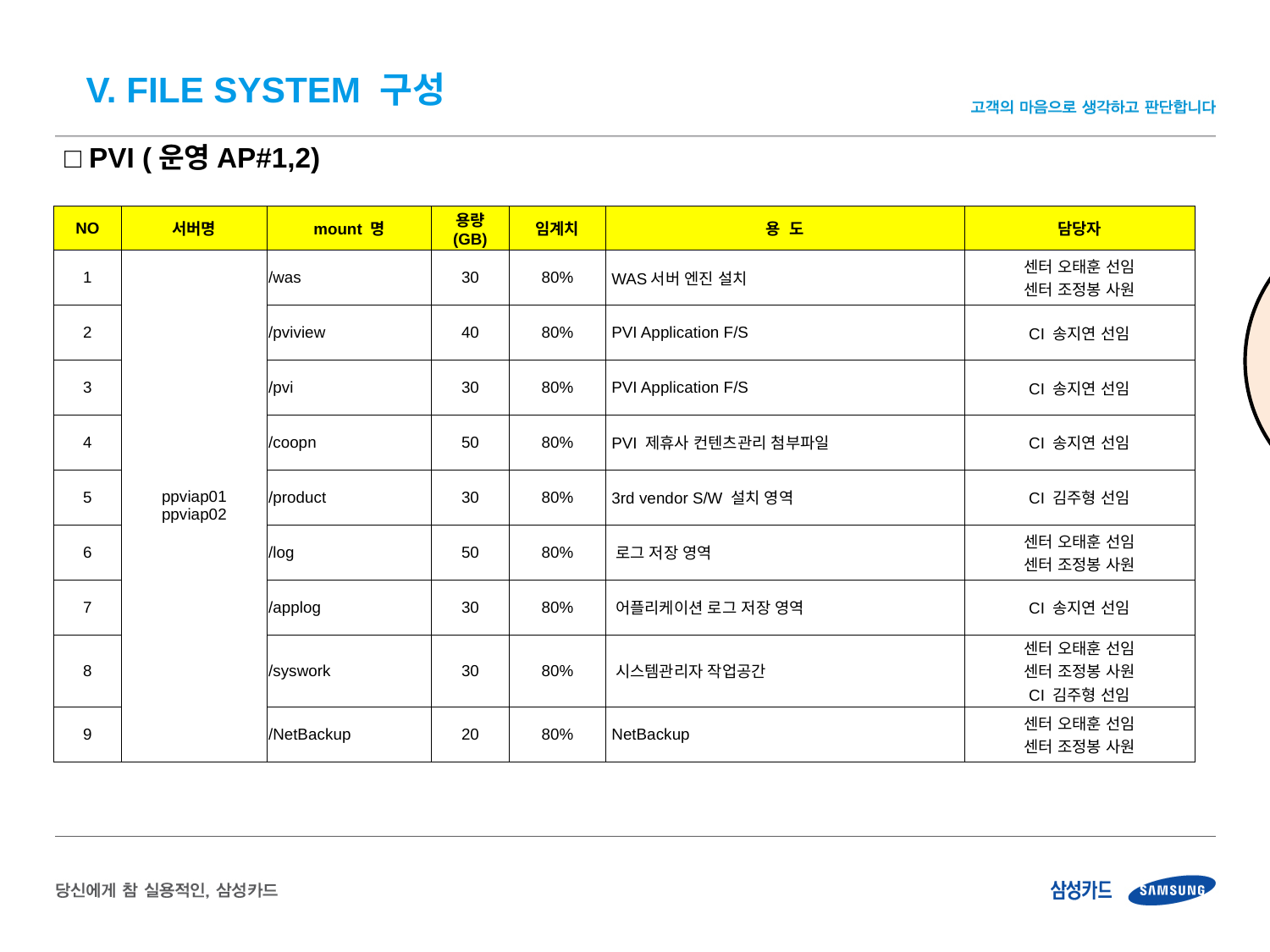

V. File System 구성
□ PVI (운영AP#1,2)
| NO | 서버명 | mount 명 | 용량 (GB) | 임계치 | 용 도 | 담당자 |
| --- | --- | --- | --- | --- | --- | --- |
| 1 | ppviap01 ppviap02 | /was | 30 | 80% | WAS서버 엔진 설치 | 센터 오태훈 선임 센터 조정봉 사원 |
| 2 |  | /pviview | 40 | 80% | PVI Application F/S | CI 송지연 선임 |
| 3 |  | /pvi | 30 | 80% | PVI Application F/S | CI 송지연 선임 |
| 4 |  | /coopn | 50 | 80% | PVI 제휴사 컨텐츠관리 첨부파일 | CI 송지연 선임 |
| 5 |  | /product | 30 | 80% | 3rd vendor S/W 설치 영역 | CI 김주형 선임 |
| 6 |  | /log | 50 | 80% | 로그 저장 영역 | 센터 오태훈 선임 센터 조정봉 사원 |
| 7 |  | /applog | 30 | 80% | 어플리케이션 로그 저장 영역 | CI 송지연 선임 |
| 8 |  | /syswork | 30 | 80% | 시스템관리자 작업공간 | 센터 오태훈 선임 센터 조정봉 사원 CI 김주형 선임 |
| 9 |  | /NetBackup | 20 | 80% | NetBackup | 센터 오태훈 선임 센터 조정봉 사원 |
영실 작성